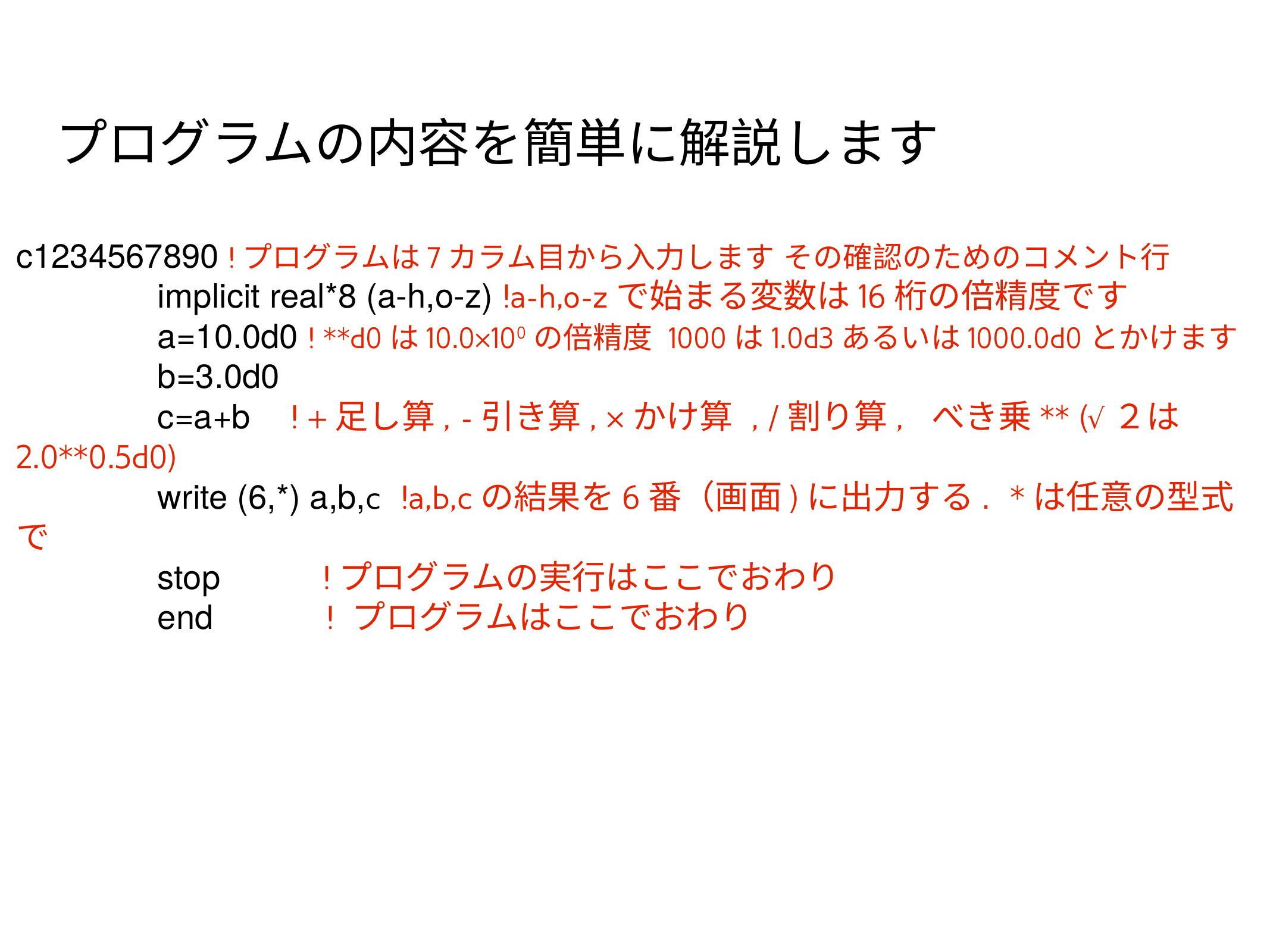

プログラムの内容を簡単に解説します
c1234567890 !プログラムは7カラム目から入力します その確認のためのコメント行
              implicit real*8 (a-h,o-z) !a-h,o-zで始まる変数は16桁の倍精度です
              a=10.0d0 ! **d0は10.0×100の倍精度 1000は1.0d3あるいは1000.0d0とかけます
              b=3.0d0
              c=a+b    ! +足し算, -引き算, ×かけ算 , /割り算,  べき乗** (√２は2.0**0.5d0)
              write (6,*) a,b,c  !a,b,cの結果を6番（画面)に出力する.  *は任意の型式で
              stop  　　!プログラムの実行はここでおわり
              end　　   ! プログラムはここでおわり